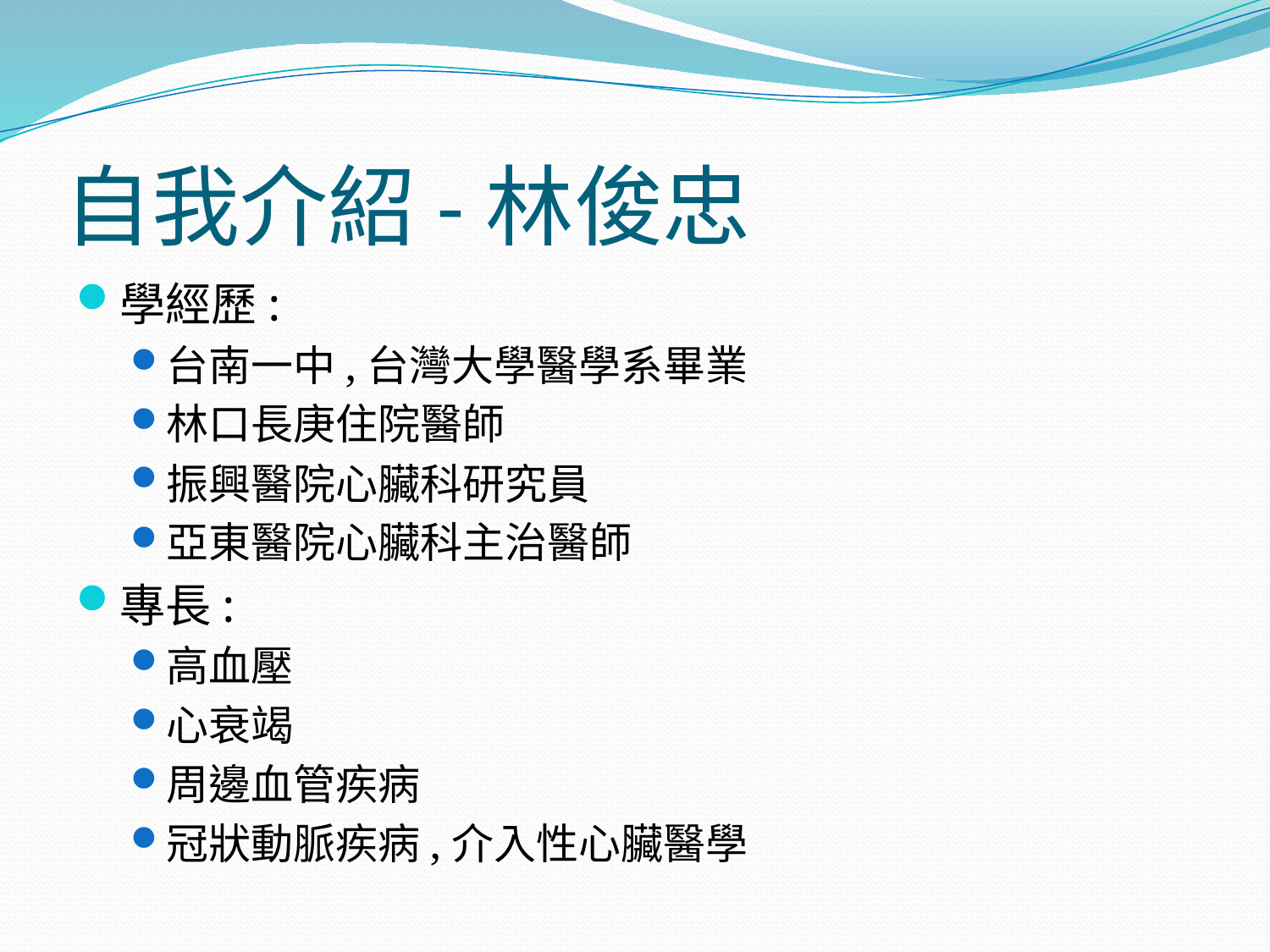

# 自我介紹-林俊忠
學經歷:
台南一中,台灣大學醫學系畢業
林口長庚住院醫師
振興醫院心臟科研究員
亞東醫院心臟科主治醫師
專長:
高血壓
心衰竭
周邊血管疾病
冠狀動脈疾病,介入性心臟醫學